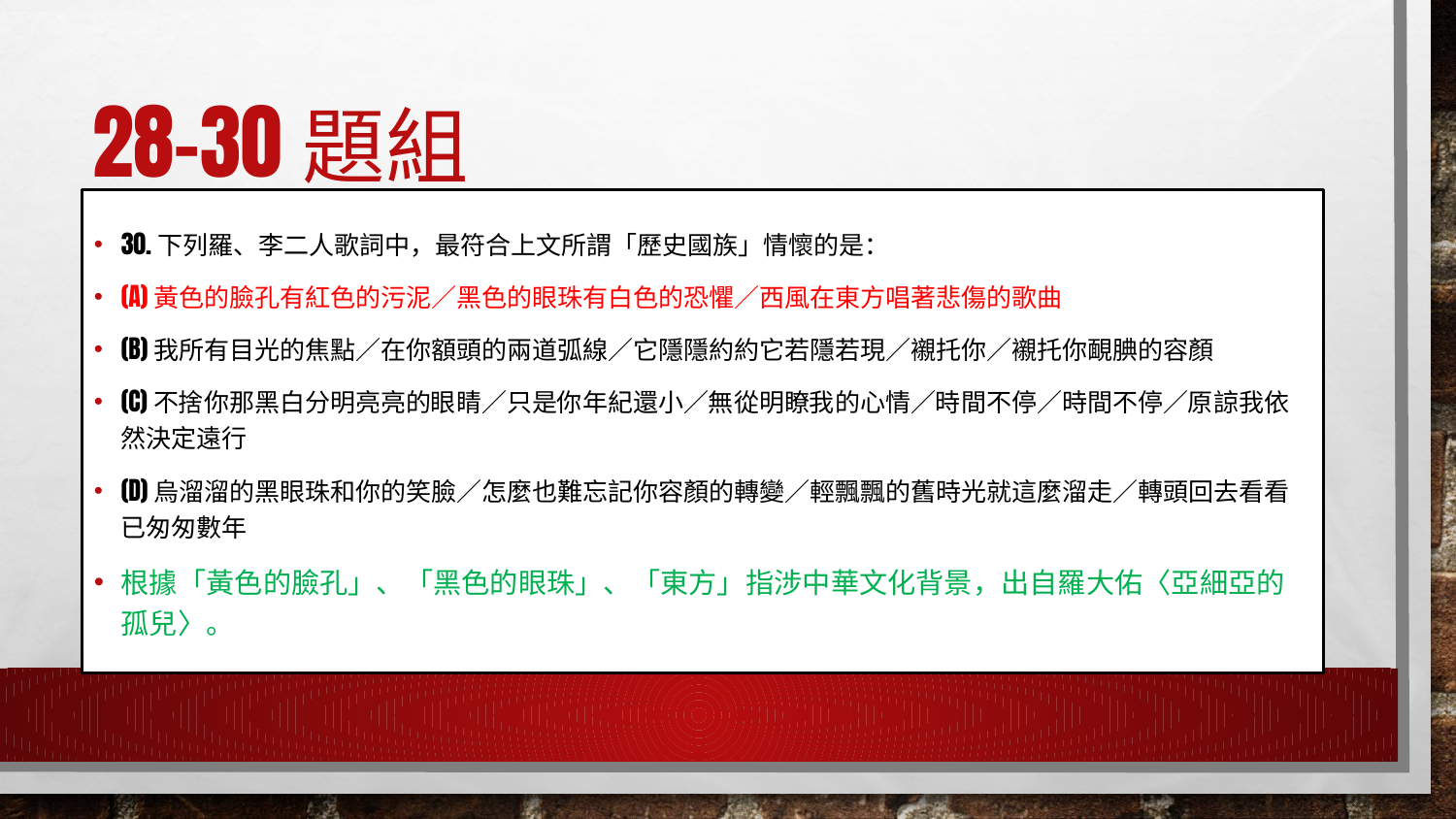

# 28-30題組
30.下列羅、李二人歌詞中，最符合上文所謂「歷史國族」情懷的是：
(A)黃色的臉孔有紅色的污泥／黑色的眼珠有白色的恐懼／西風在東方唱著悲傷的歌曲
(B)我所有目光的焦點／在你額頭的兩道弧線／它隱隱約約它若隱若現／襯托你／襯托你靦腆的容顏
(C)不捨你那黑白分明亮亮的眼睛／只是你年紀還小／無從明瞭我的心情／時間不停／時間不停／原諒我依然決定遠行
(D)烏溜溜的黑眼珠和你的笑臉／怎麼也難忘記你容顏的轉變／輕飄飄的舊時光就這麼溜走／轉頭回去看看已匆匆數年
根據「黃色的臉孔」、「黑色的眼珠」、「東方」指涉中華文化背景，出自羅大佑〈亞細亞的孤兒〉。